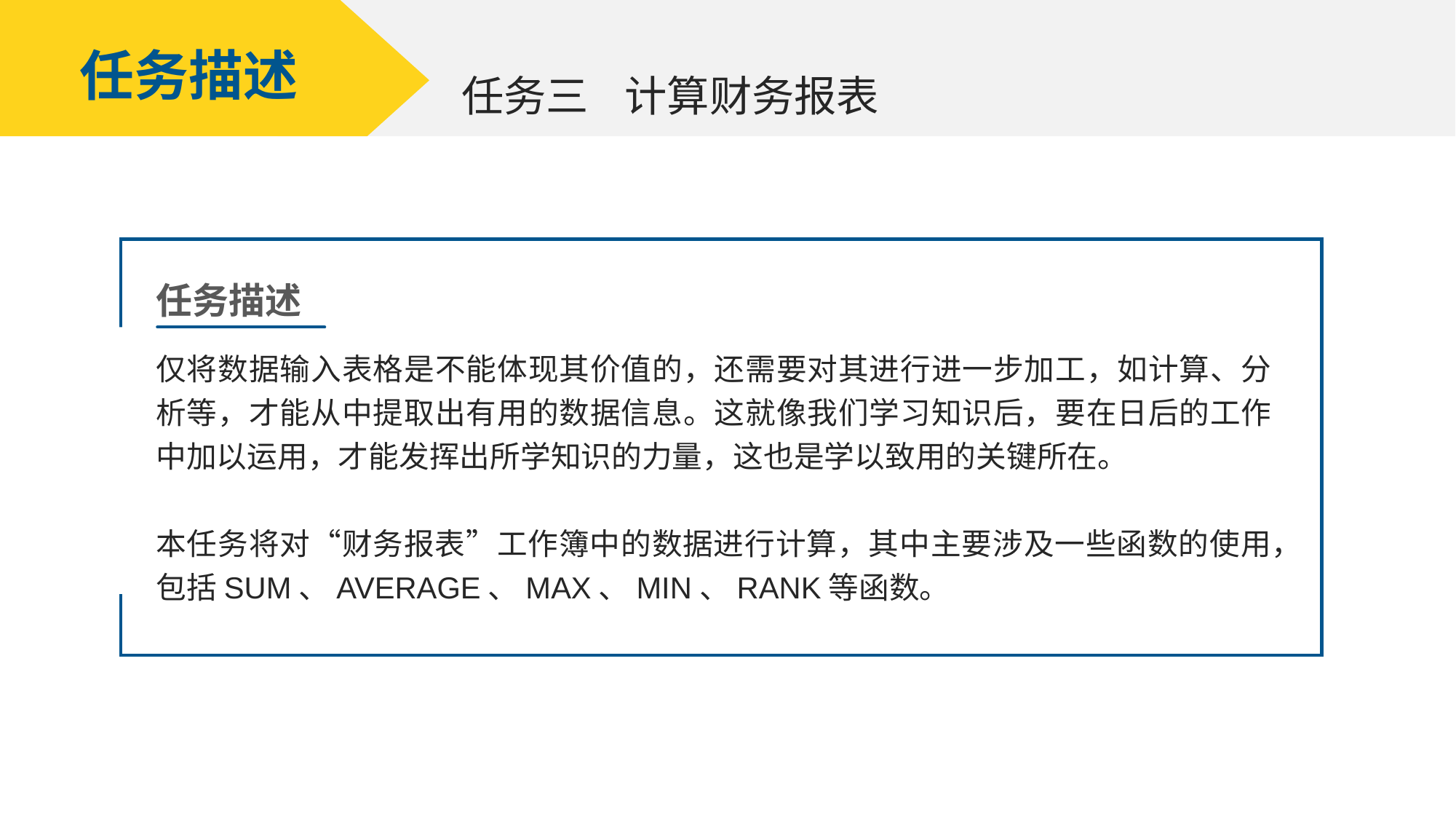

任务描述
计算财务报表
任务三

任务描述

仅将数据输入表格是不能体现其价值的，还需要对其进行进一步加工，如计算、分析等，才能从中提取出有用的数据信息。这就像我们学习知识后，要在日后的工作中加以运用，才能发挥出所学知识的力量，这也是学以致用的关键所在。

本任务将对“财务报表”工作簿中的数据进行计算，其中主要涉及一些函数的使用，包括SUM、AVERAGE、MAX、MIN、RANK等函数。